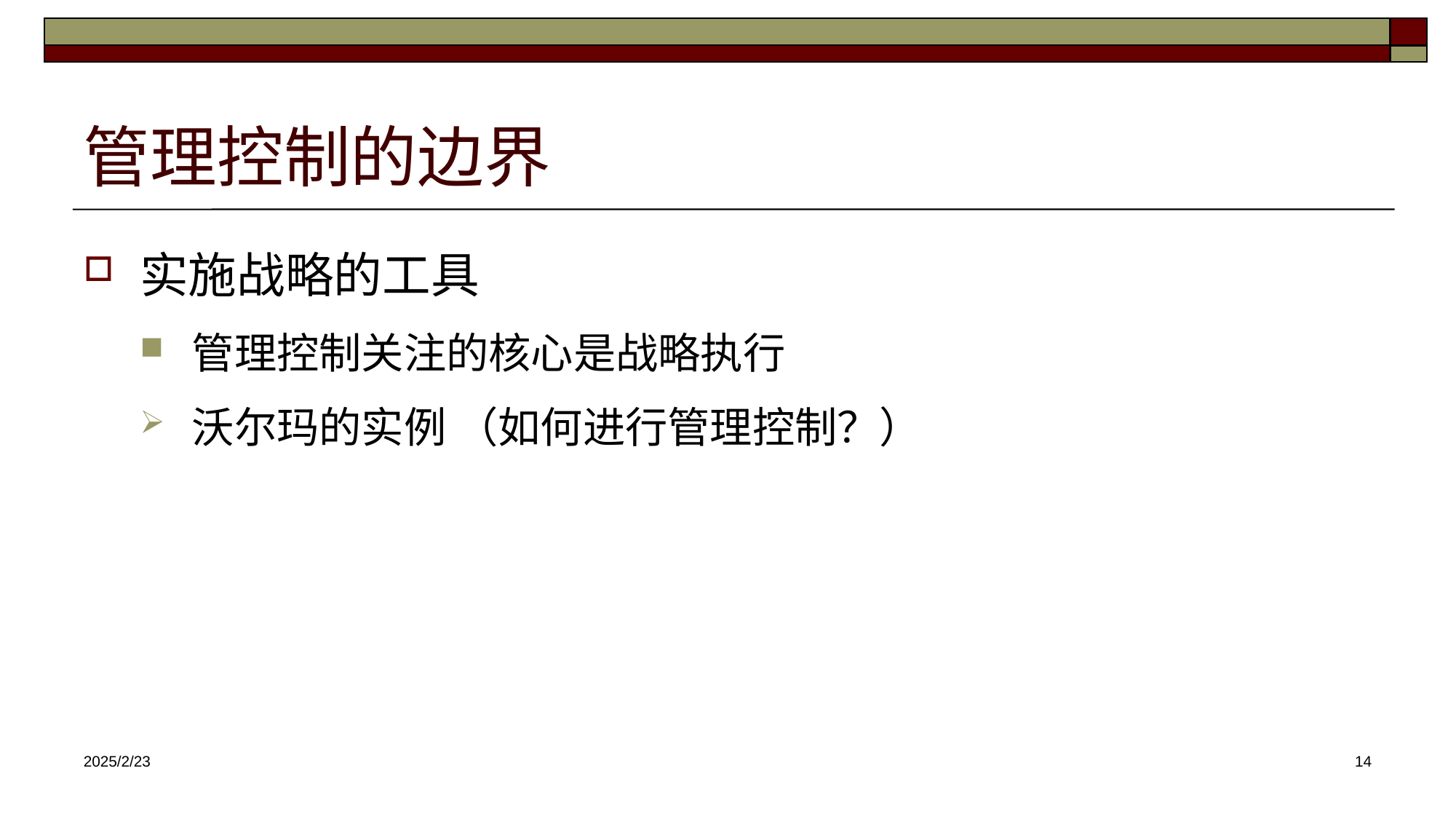

# 管理控制的边界
实施战略的工具
管理控制关注的核心是战略执行
沃尔玛的实例 （如何进行管理控制？）
2025/2/23
14